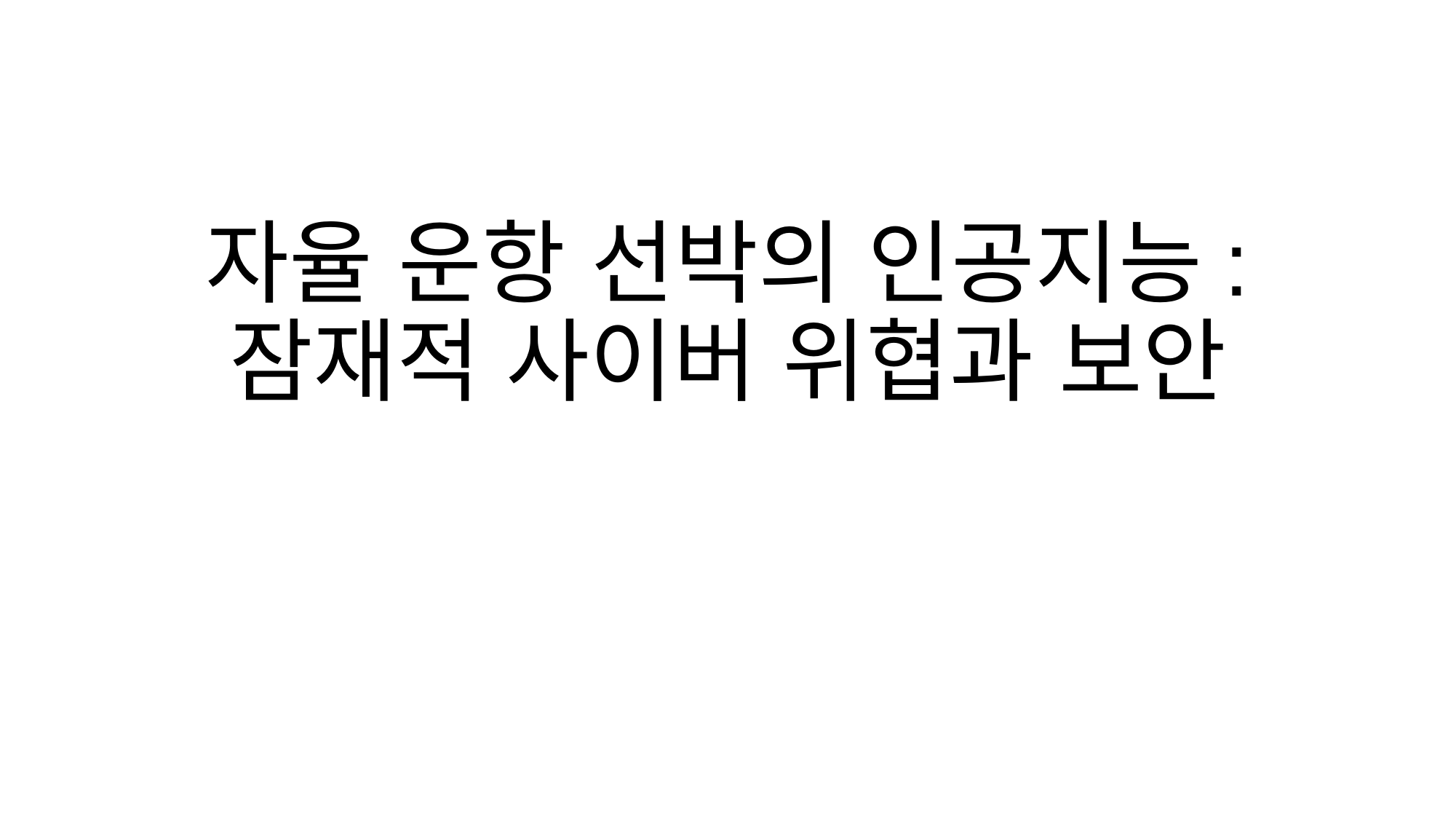

# 자율 운항 선박의 인공지능: 잠재적 사이버 위협과 보안